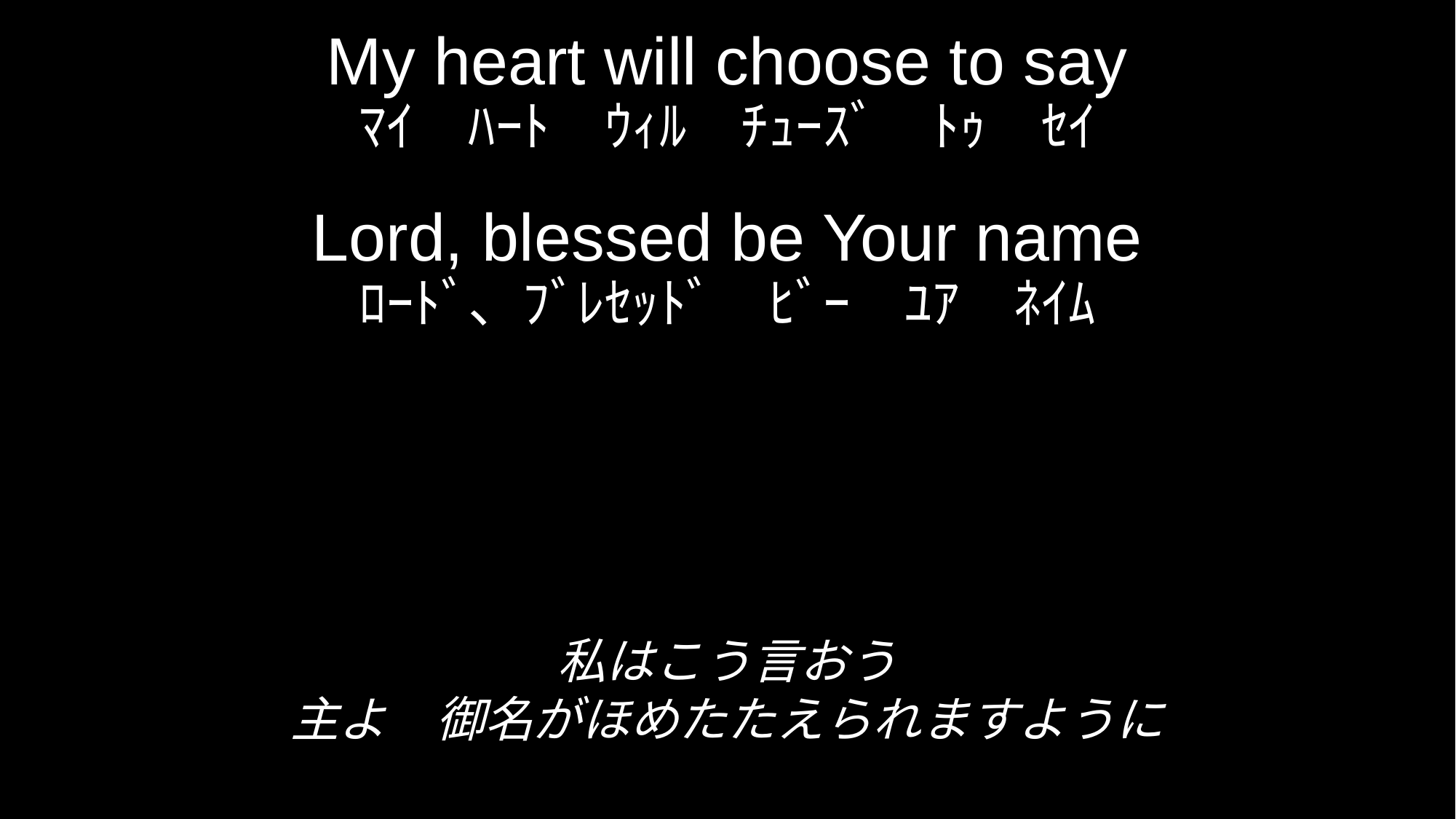

My heart will choose to say
ﾏｲ　ﾊｰﾄ　ｳｨﾙ　ﾁｭｰｽﾞ　ﾄｩ　ｾｲ

Lord, blessed be Your name
ﾛｰﾄﾞ、ﾌﾞﾚｾｯﾄﾞ　ﾋﾞｰ　ﾕｱ　ﾈｲﾑ
私はこう言おう
主よ　御名がほめたたえられますように